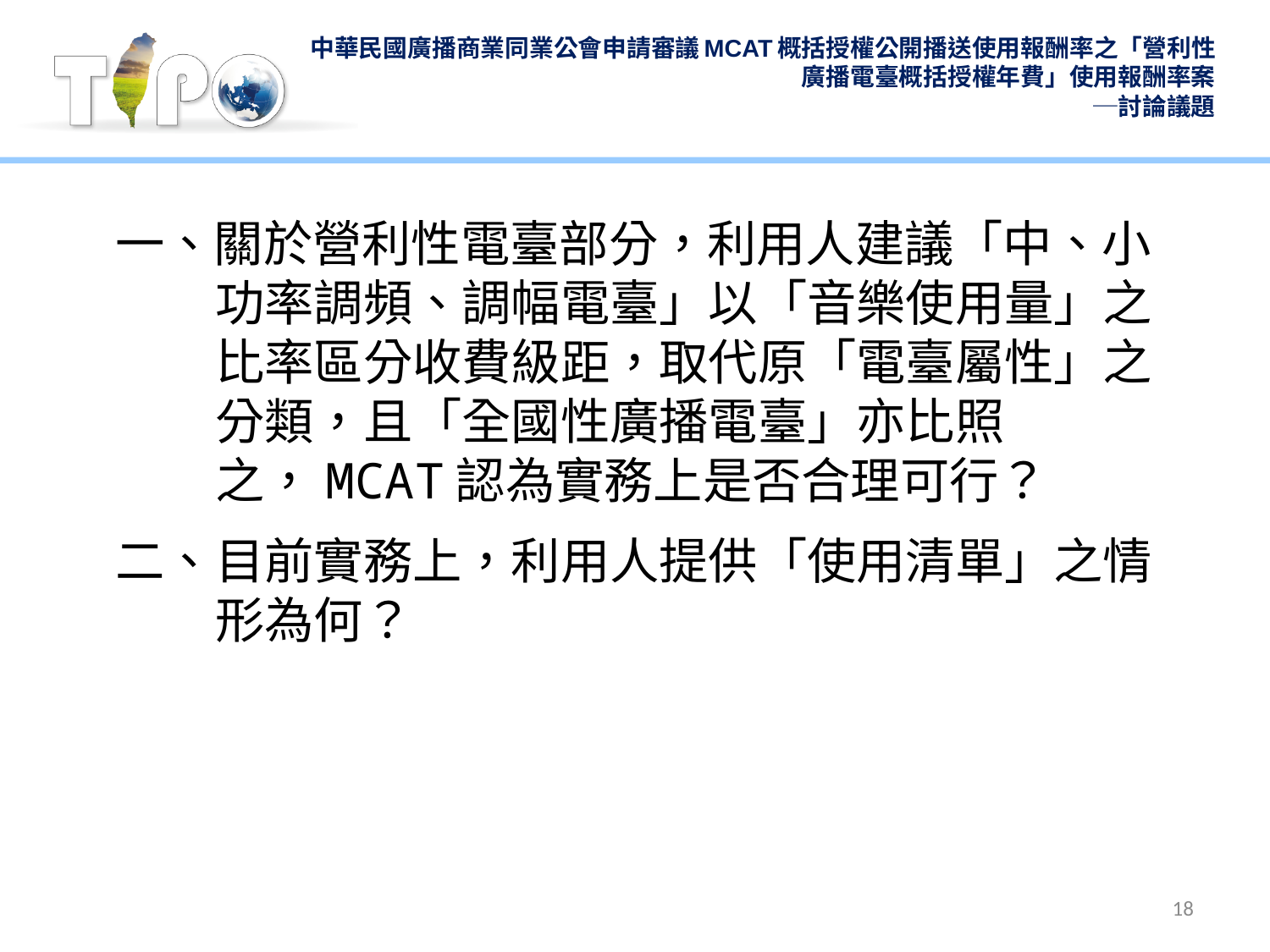

# 中華民國廣播商業同業公會申請審議MCAT概括授權公開播送使用報酬率之「營利性廣播電臺概括授權年費」使用報酬率案 ─討論議題
一、關於營利性電臺部分，利用人建議「中、小功率調頻、調幅電臺」以「音樂使用量」之比率區分收費級距，取代原「電臺屬性」之分類，且「全國性廣播電臺」亦比照之，MCAT認為實務上是否合理可行？
二、	目前實務上，利用人提供「使用清單」之情形為何？
18